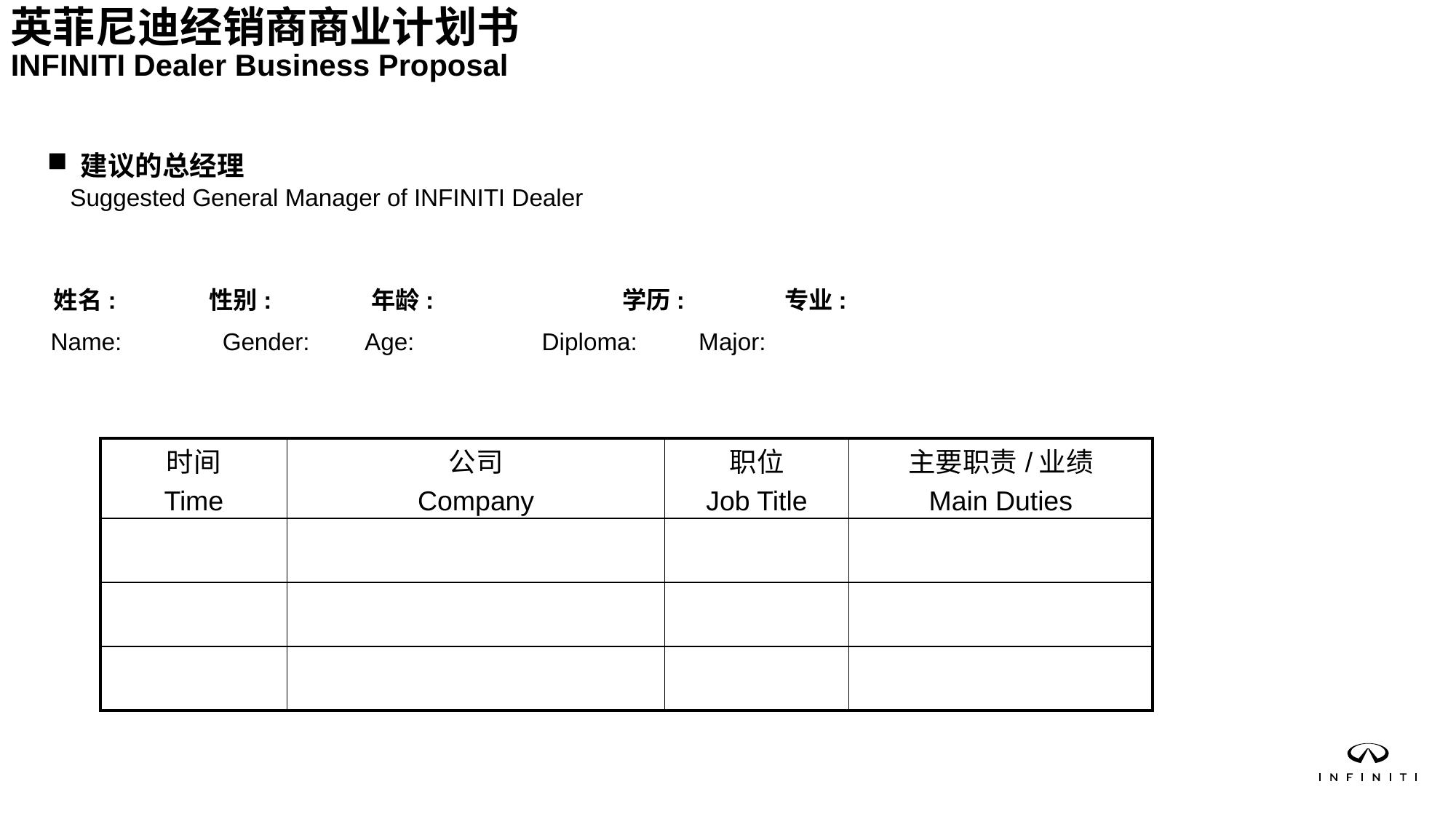

英菲尼迪经销商商业计划书
INFINITI Dealer Business Proposal
 建议的总经理
   Suggested General Manager of INFINITI Dealer
  姓名:             性别:              年龄:       	     学历:              专业:
  Name:               Gender:       	Age:                   Diploma:      	 Major:
| 时间 Time | 公司 Company | 职位 Job Title | 主要职责/业绩 Main Duties |
| --- | --- | --- | --- |
|  |  |  |  |
|  |  |  |  |
|  |  |  |  |